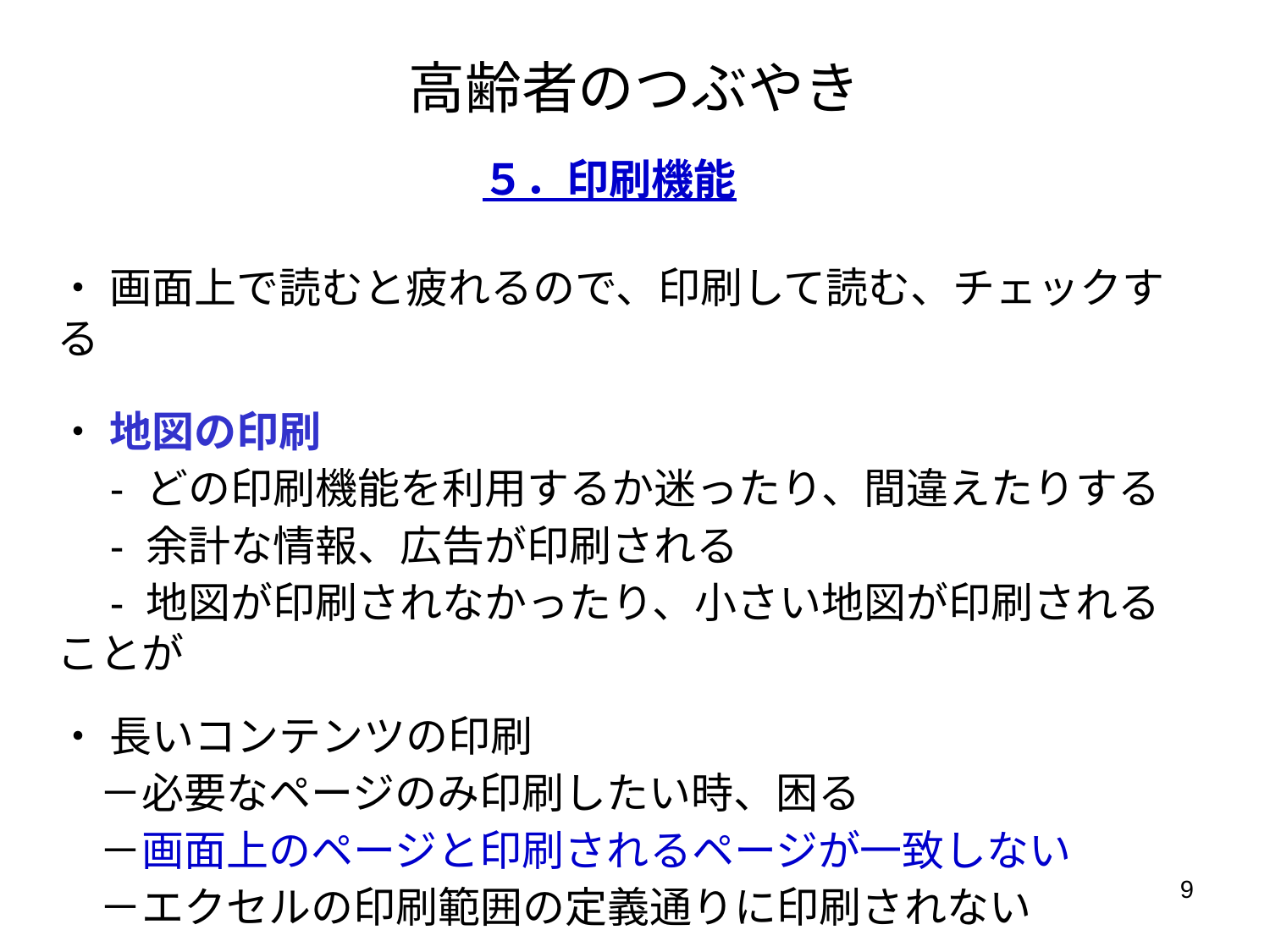

# 高齢者のつぶやき
５．印刷機能
・ 画面上で読むと疲れるので、印刷して読む、チェックする
・ 地図の印刷
　- どの印刷機能を利用するか迷ったり、間違えたりする
　- 余計な情報、広告が印刷される
　- 地図が印刷されなかったり、小さい地図が印刷されることが
・ 長いコンテンツの印刷
　－必要なページのみ印刷したい時、困る
　－画面上のページと印刷されるページが一致しない
　－エクセルの印刷範囲の定義通りに印刷されない
9